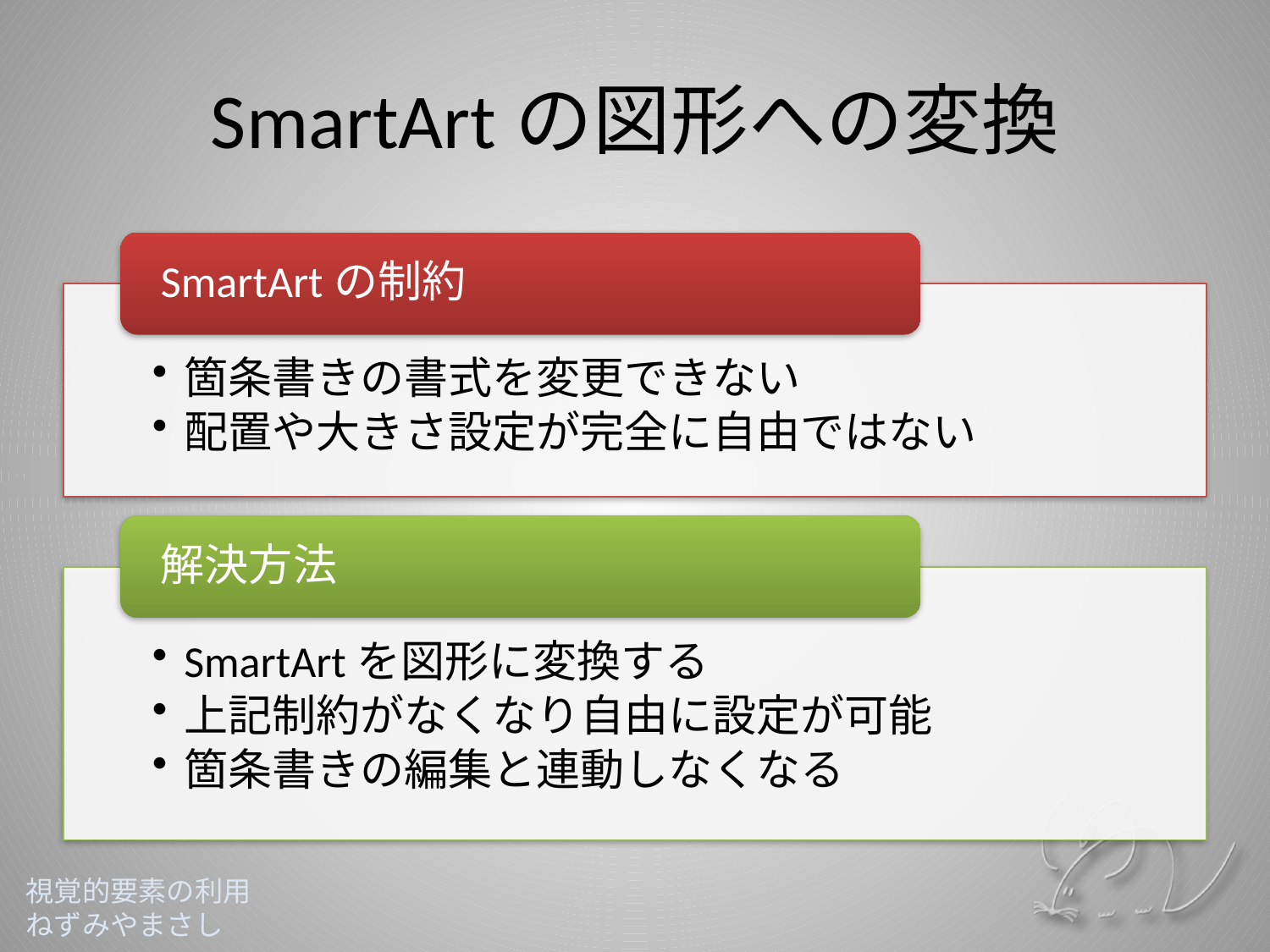

# SmartArtの図形への変換
箇条書きの書式を変更できない
配置や大きさ設定が完全に自由ではない
SmartArtの制約
SmartArtを図形に変換する
上記制約がなくなり自由に設定が可能
箇条書きの編集と連動しなくなる
解決方法